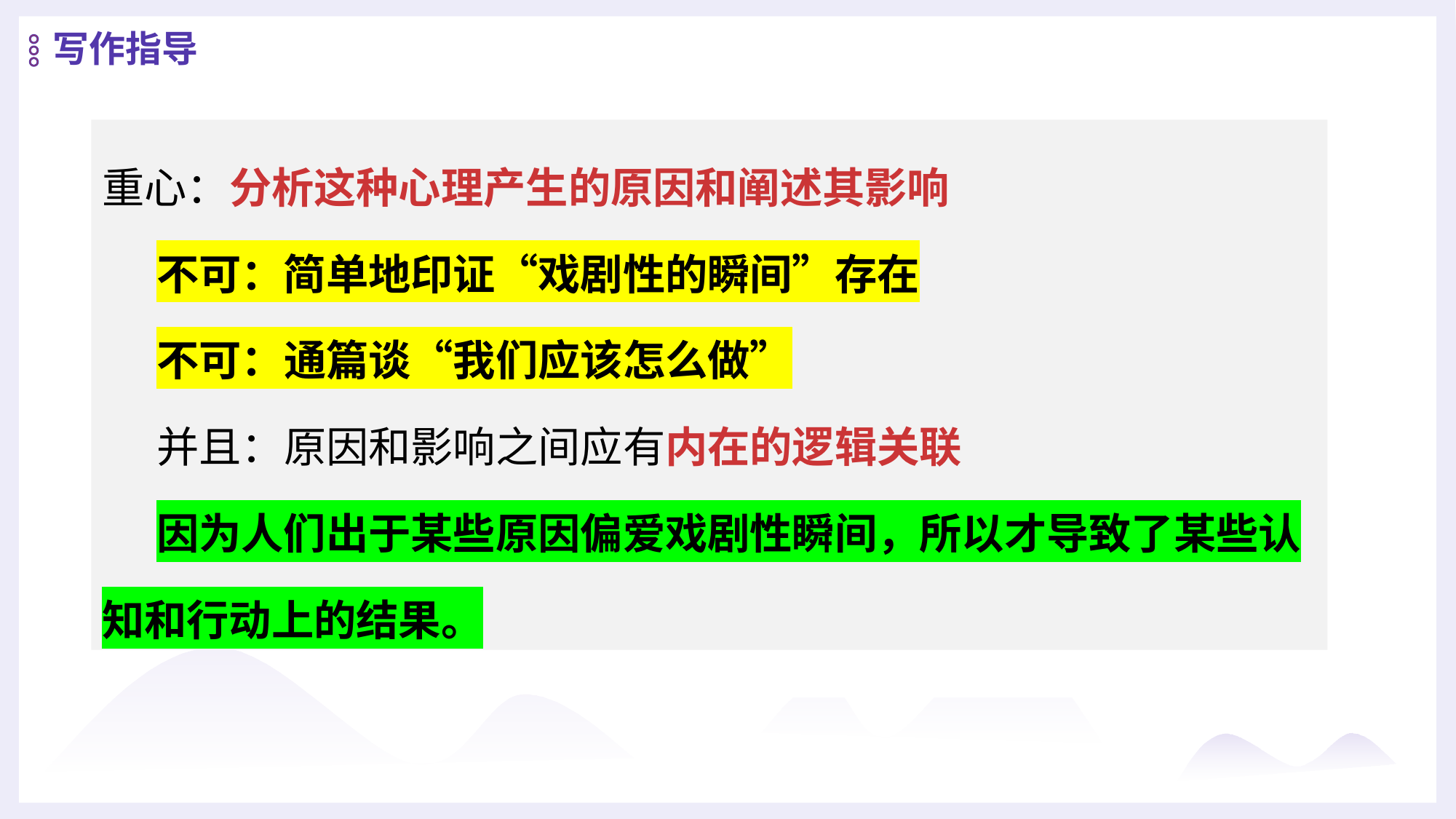

写作指导
重心：分析这种心理产生的原因和阐述其影响
不可：简单地印证“戏剧性的瞬间”存在
不可：通篇谈“我们应该怎么做”
并且：原因和影响之间应有内在的逻辑关联
因为人们出于某些原因偏爱戏剧性瞬间，所以才导致了某些认知和行动上的结果。